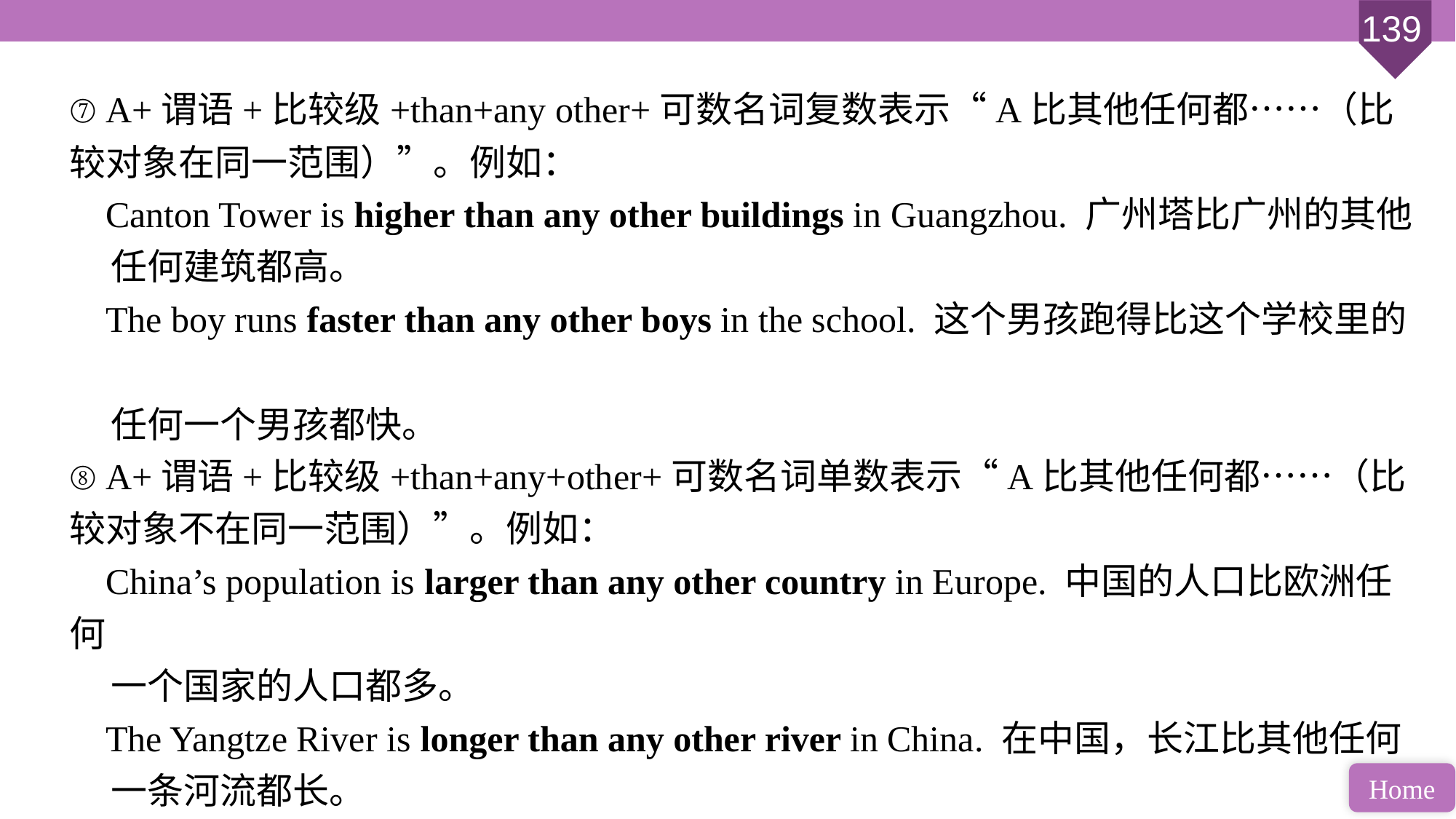

⑦ A+谓语+比较级+than+any other+可数名词复数表示“A比其他任何都……（比较对象在同一范围）”。例如：
    Canton Tower is higher than any other buildings in Guangzhou. 广州塔比广州的其他
    任何建筑都高。
    The boy runs faster than any other boys in the school. 这个男孩跑得比这个学校里的
    任何一个男孩都快。
⑧ A+谓语+比较级+than+any+other+可数名词单数表示“A比其他任何都……（比较对象不在同一范围）”。例如：
    China’s population is larger than any other country in Europe. 中国的人口比欧洲任何
    一个国家的人口都多。
    The Yangtze River is longer than any other river in China. 在中国，长江比其他任何
    一条河流都长。